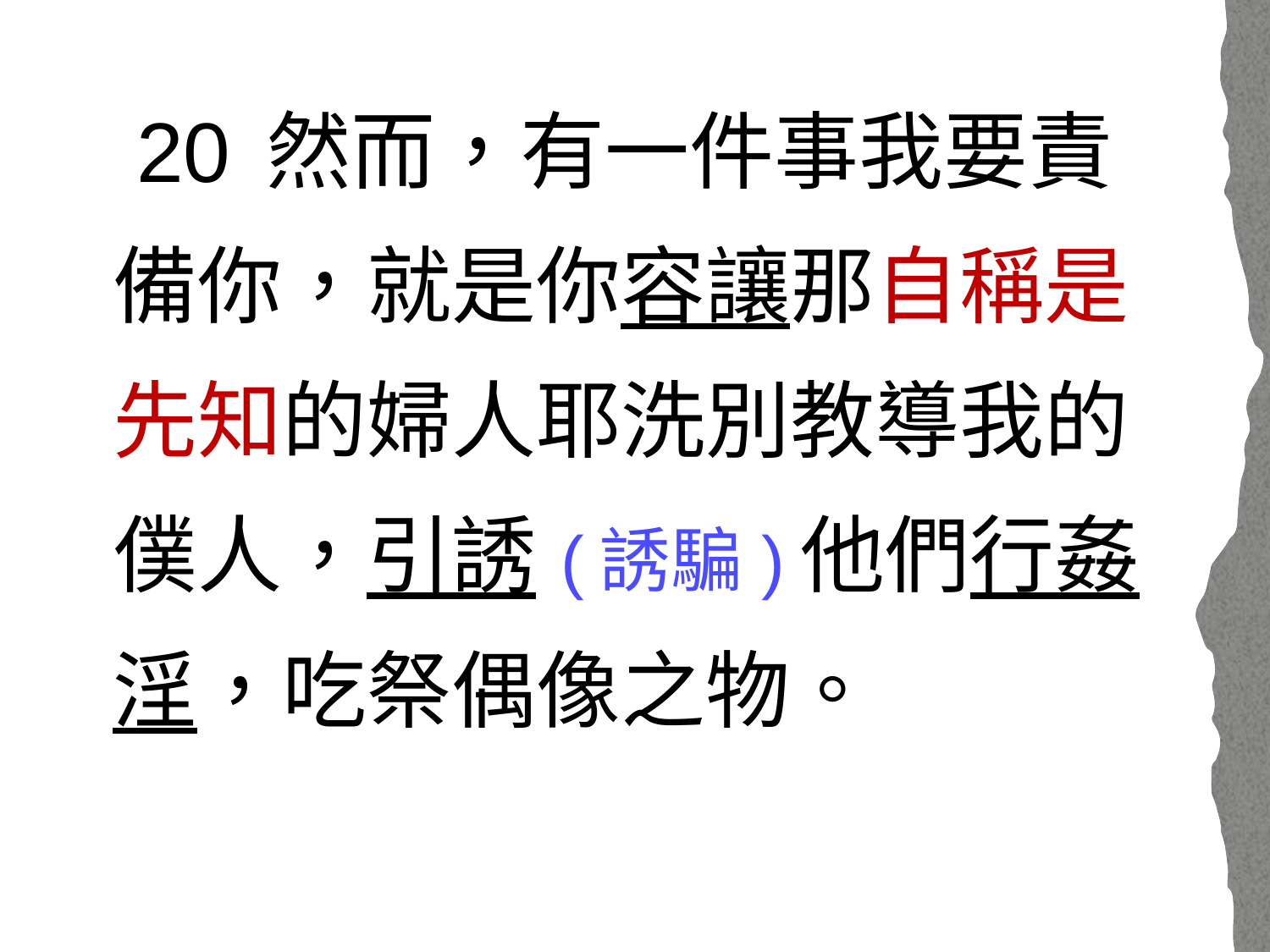

20 然而，有一件事我要責備你，就是你容讓那自稱是先知的婦人耶洗別教導我的僕人，引誘(誘騙)他們行姦淫，吃祭偶像之物。